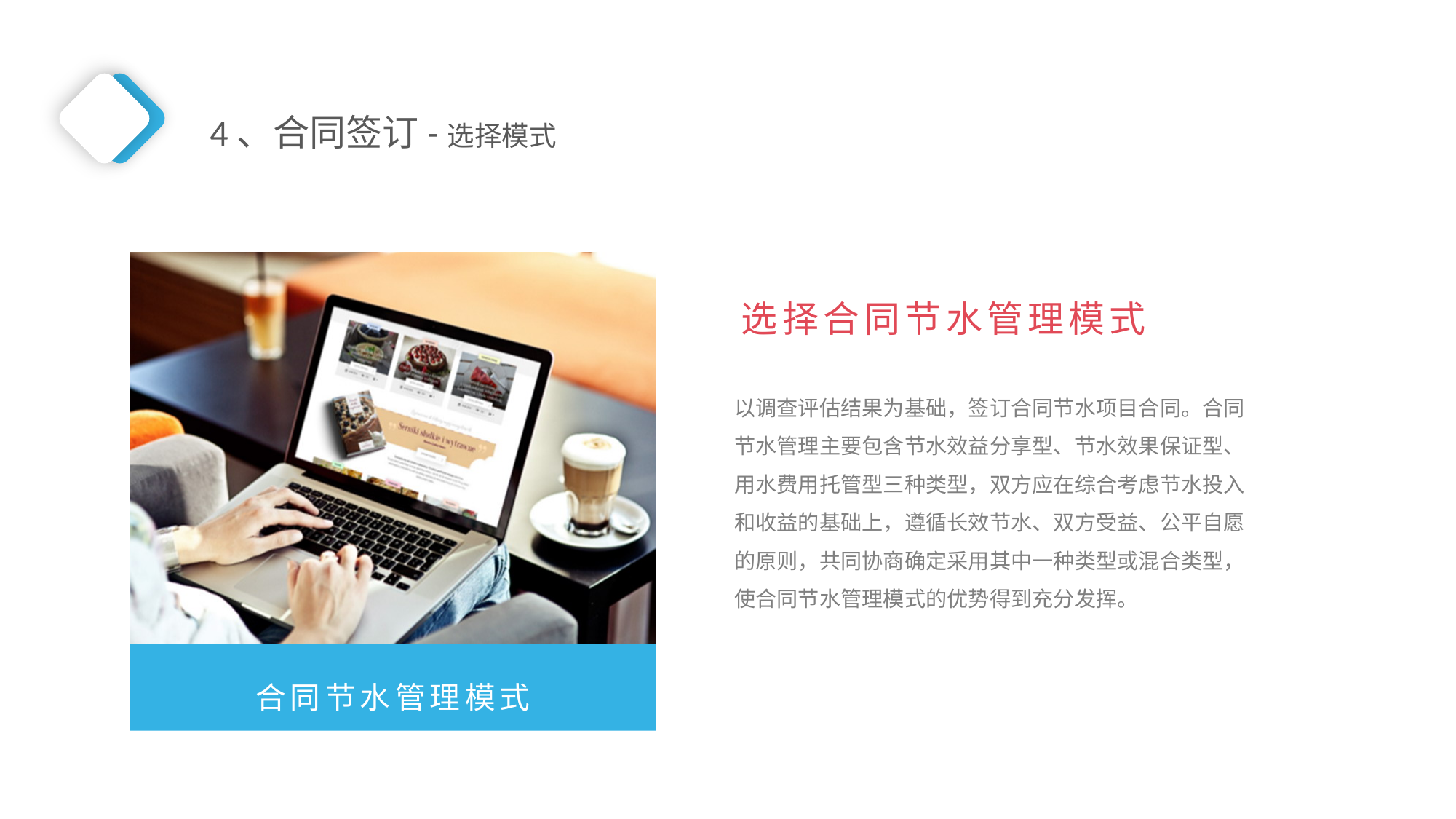

4、合同签订-选择模式

选择合同节水管理模式
以调查评估结果为基础，签订合同节水项目合同。合同节水管理主要包含节水效益分享型、节水效果保证型、用水费用托管型三种类型，双方应在综合考虑节水投入和收益的基础上，遵循长效节水、双方受益、公平自愿的原则，共同协商确定采用其中一种类型或混合类型，使合同节水管理模式的优势得到充分发挥。

合同节水管理模式